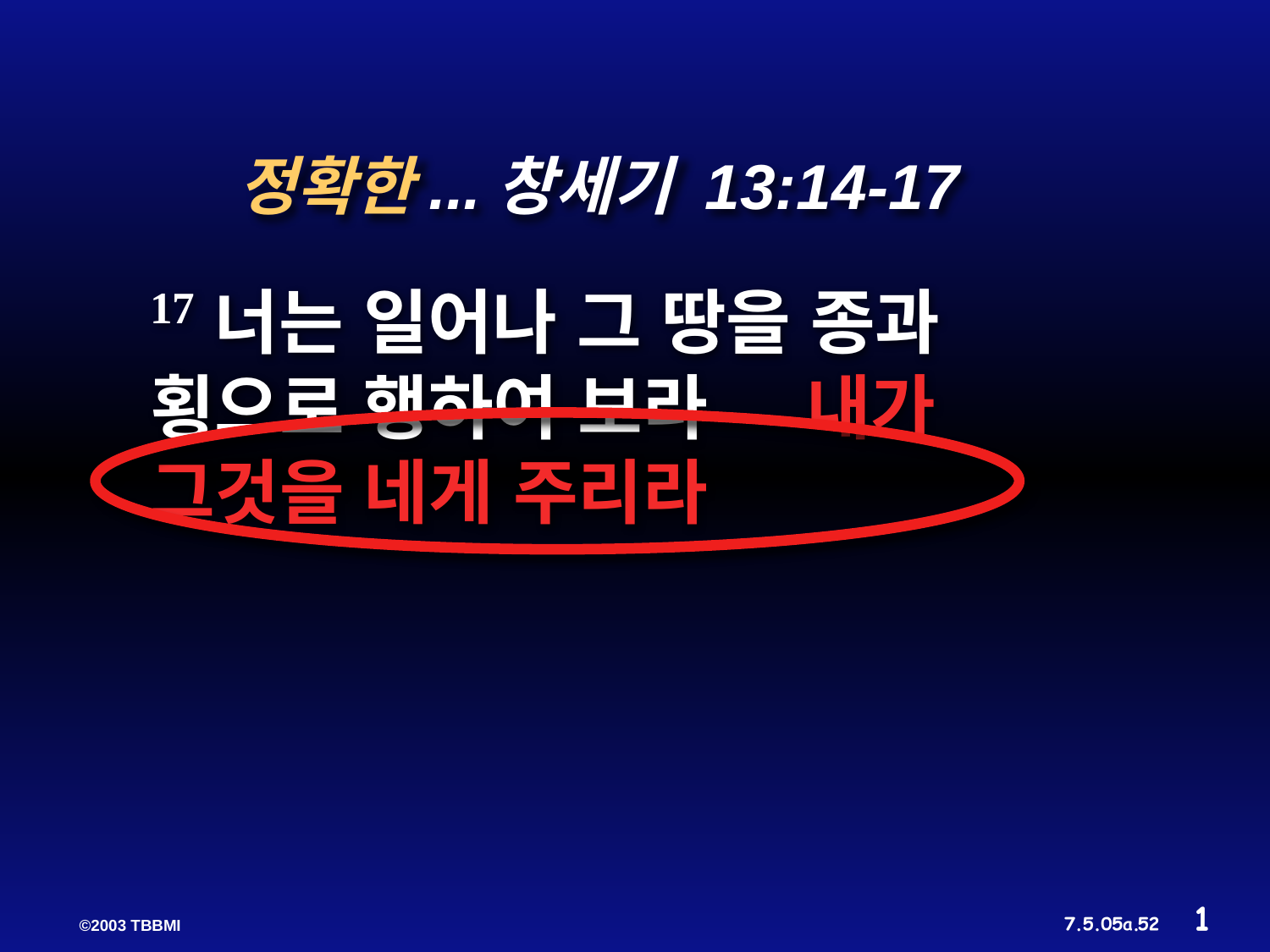

정확한...창세기 13:14-17
17너는 일어나 그 땅을 종과 횡으로 행하여 보라     내가 그것을 네게 주리라

1
52